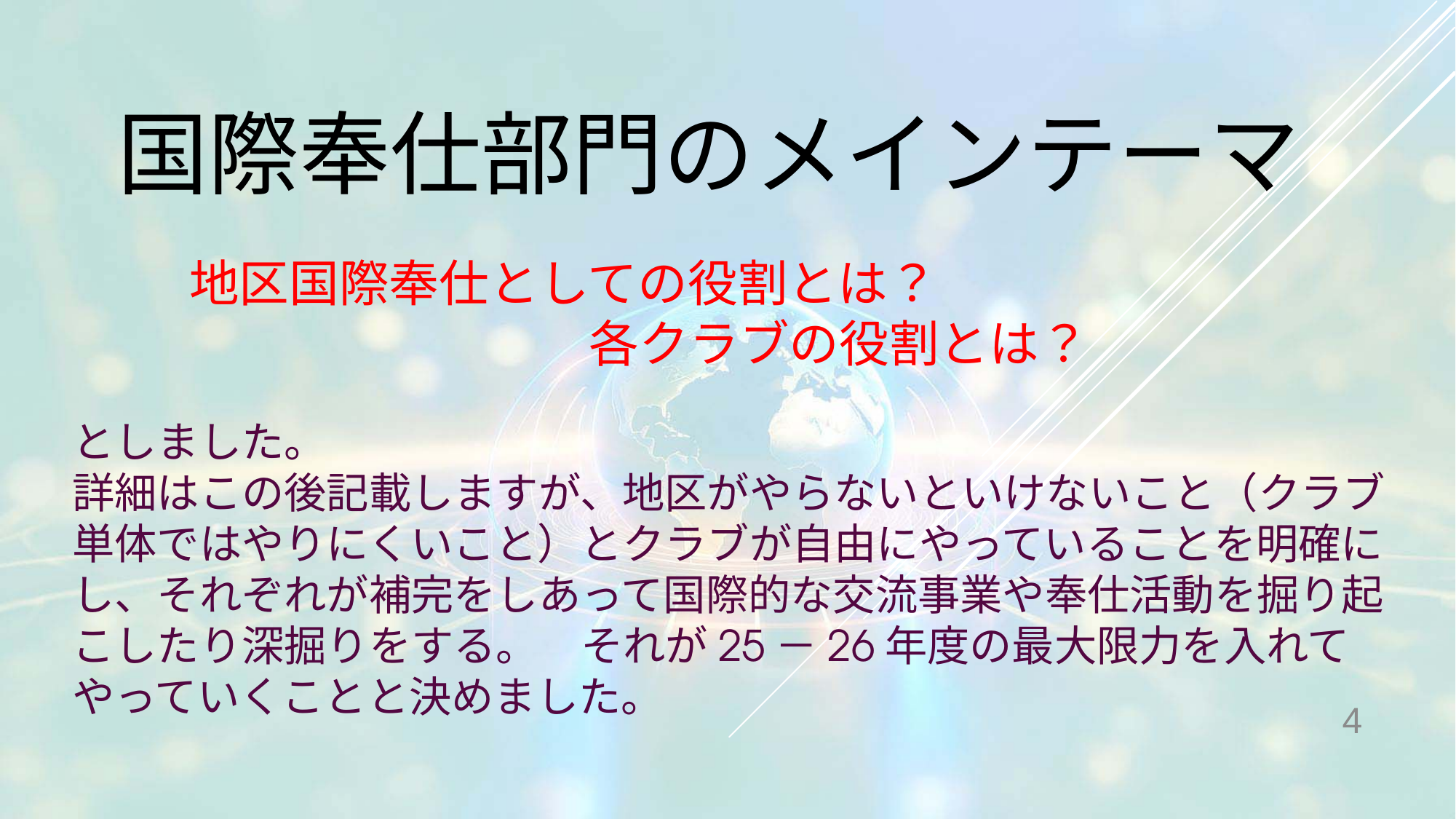

国際奉仕部門のメインテーマ
地区国際奉仕としての役割とは？
　　　　　　　　各クラブの役割とは？
としました。
詳細はこの後記載しますが、地区がやらないといけないこと（クラブ単体ではやりにくいこと）とクラブが自由にやっていることを明確にし、それぞれが補完をしあって国際的な交流事業や奉仕活動を掘り起こしたり深掘りをする。　それが25－26年度の最大限力を入れてやっていくことと決めました。

4